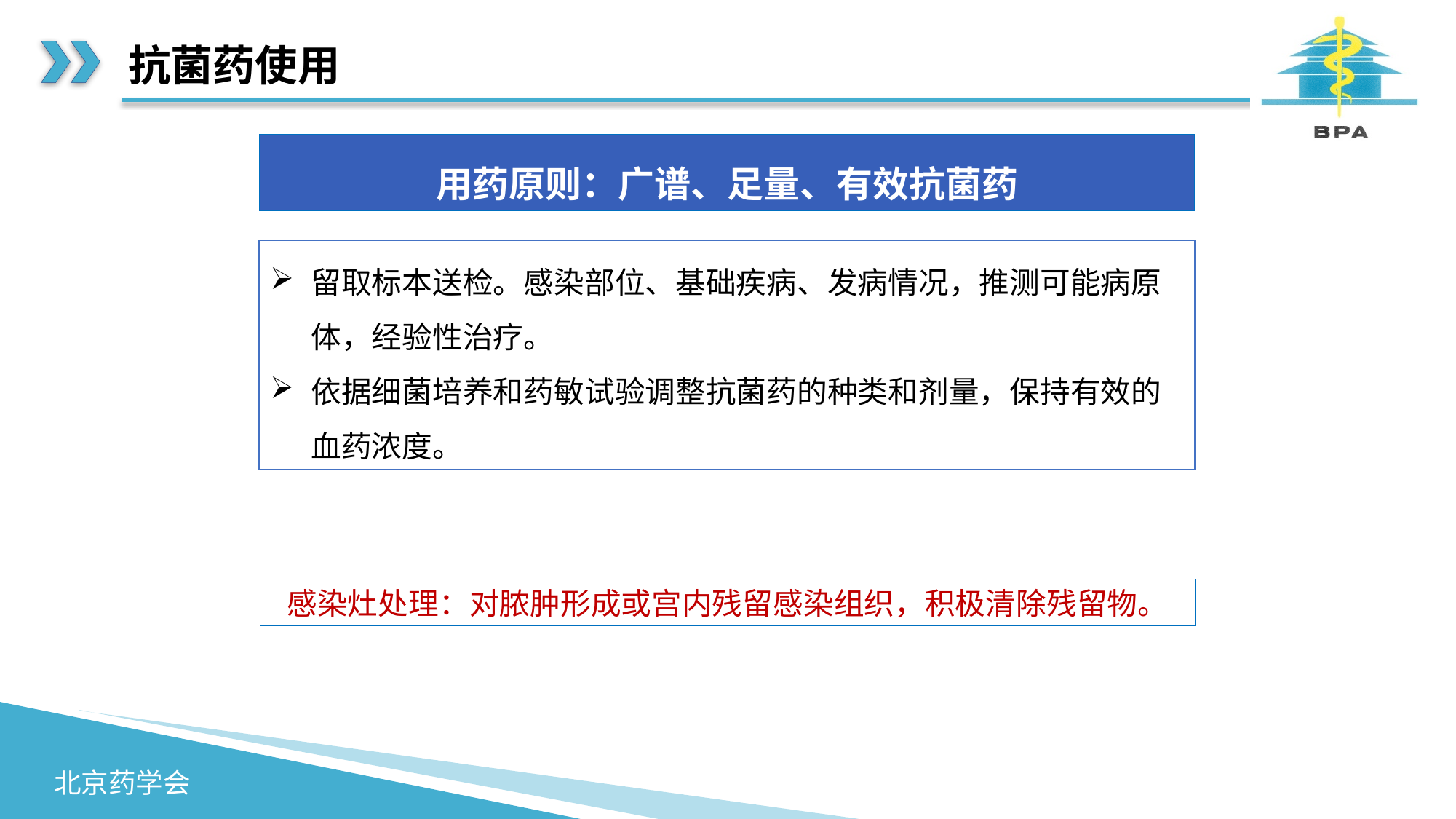

# 抗菌药使用
用药原则：广谱、足量、有效抗菌药
留取标本送检。感染部位、基础疾病、发病情况，推测可能病原体，经验性治疗。
依据细菌培养和药敏试验调整抗菌药的种类和剂量，保持有效的血药浓度。
感染灶处理：对脓肿形成或宫内残留感染组织，积极清除残留物。